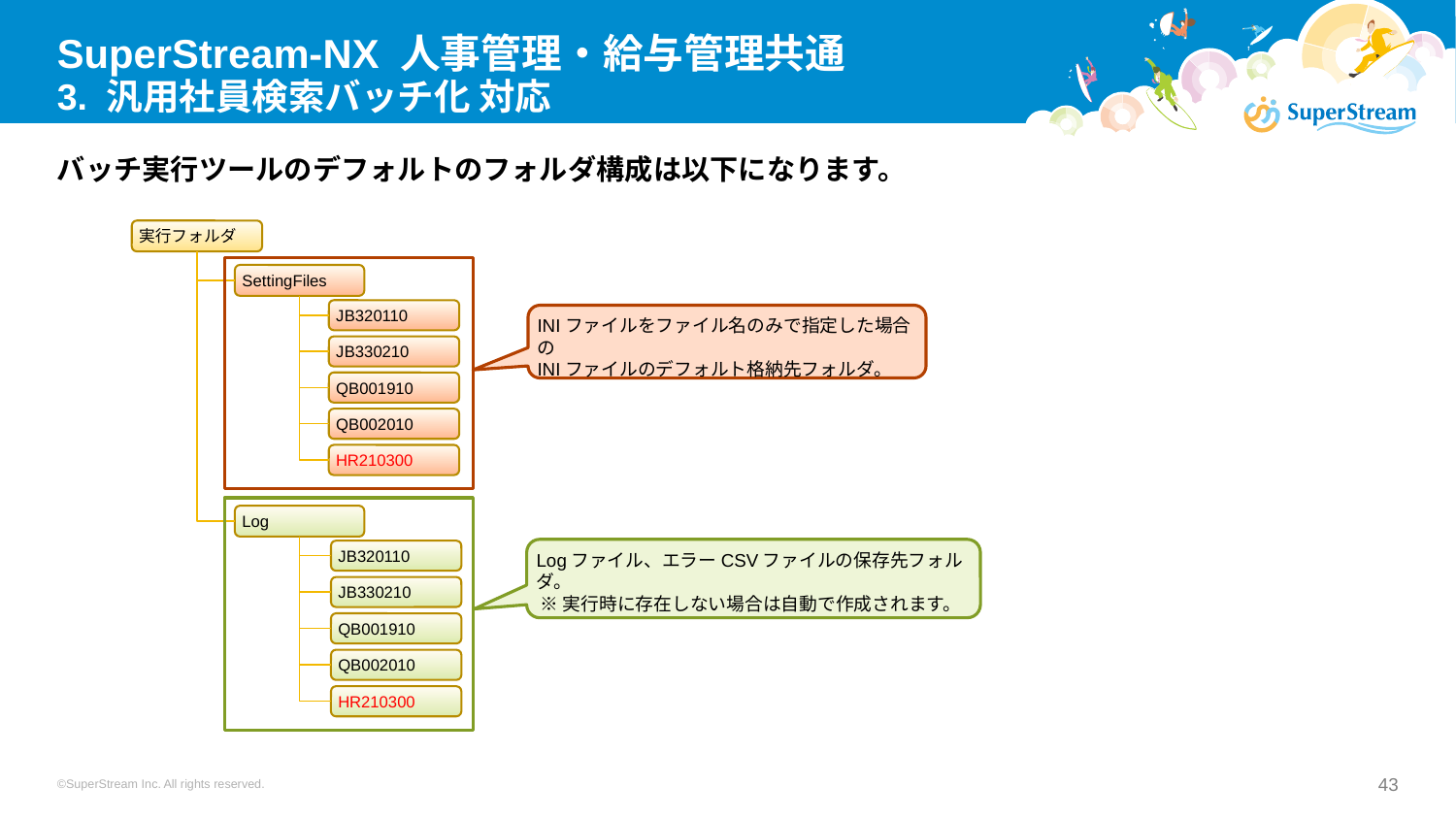

# SuperStream-NX 人事管理・給与管理共通 3. 汎用社員検索バッチ化 対応
バッチ実行ツールのデフォルトのフォルダ構成は以下になります。

実行フォルダ

SettingFiles
JB320110
INIファイルをファイル名のみで指定した場合の
INIファイルのデフォルト格納先フォルダ。
JB330210
QB001910
QB002010
HR210300

Log
Logファイル、エラーCSVファイルの保存先フォルダ。
 ※実行時に存在しない場合は自動で作成されます。
JB320110
JB330210
QB001910
QB002010
HR210300
©SuperStream Inc. All rights reserved.
43